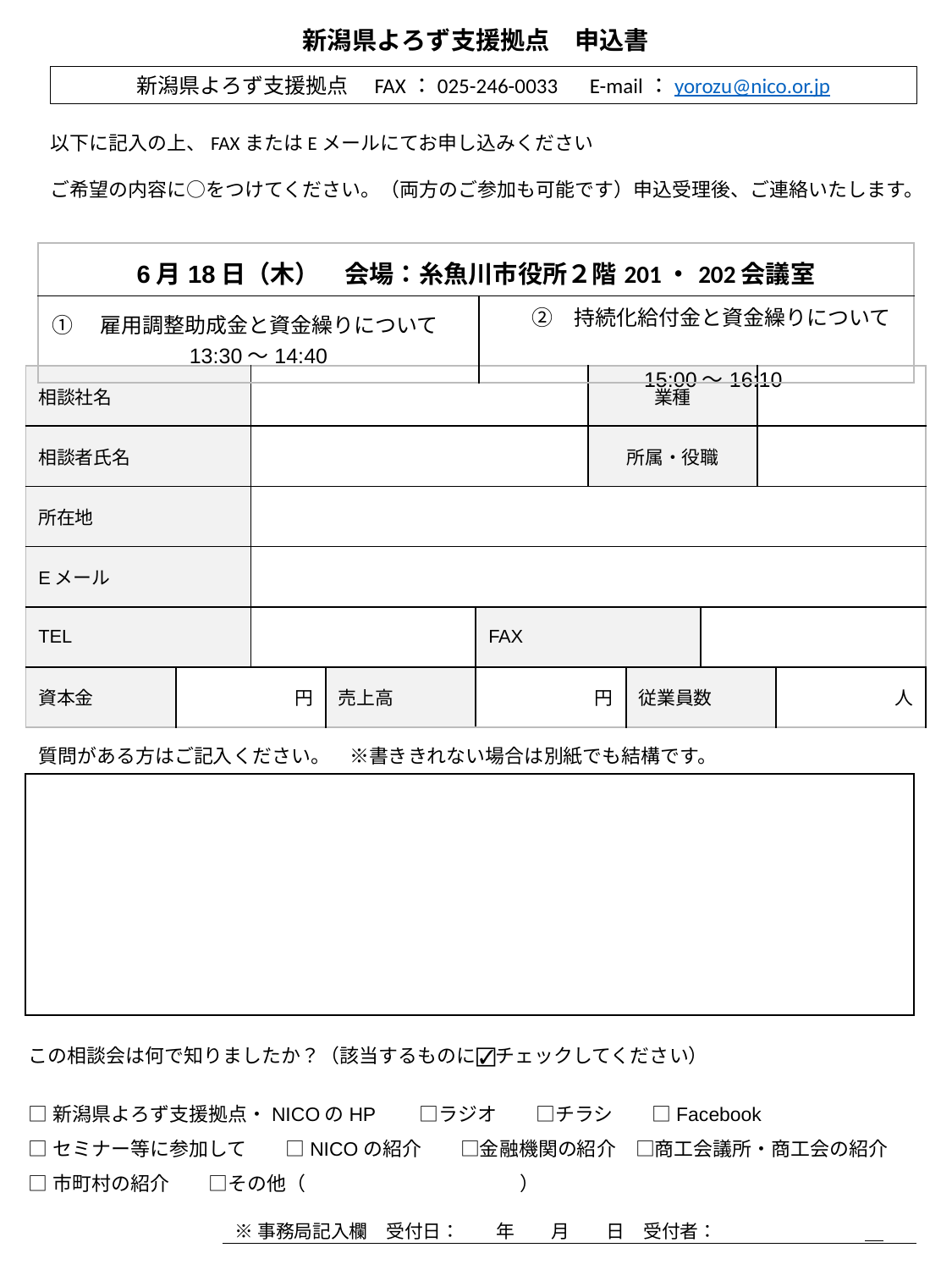

新潟県よろず支援拠点　申込書
新潟県よろず支援拠点　FAX：025-246-0033　E-mail：yorozu@nico.or.jp
以下に記入の上、FAXまたはEメールにてお申し込みください

ご希望の内容に○をつけてください。（両方のご参加も可能です）申込受理後、ご連絡いたします。
| 6月18日（木）　会場：糸魚川市役所２階201・202会議室 |  |
| --- | --- |
| ①　雇用調整助成金と資金繰りについて　13:30～14:40 | ②　持続化給付金と資金繰りについて　　　　 　　　　　　　15:00～16:10 |
| 相談社名 |  |  |  |  | 業種 |  |  |  |  |
| --- | --- | --- | --- | --- | --- | --- | --- | --- | --- |
| 相談者氏名 |  |  |  |  | 所属・役職 |  |  |  |  |
| 所在地 |  |  |  |  |  |  |  |  |  |
| Eメール |  |  |  |  |  |  |  |  |  |
| TEL |  |  |  | FAX |  |  |  |  |  |
| 資本金 | 円 |  | 売上高 | 円 |  | 従業員数 |  |  | 人 |
質問がある方はご記入ください。　※書ききれない場合は別紙でも結構です。

この相談会は何で知りましたか？（該当するものに☑チェックしてください）

□新潟県よろず支援拠点・NICOのHP　　□ラジオ　　□チラシ　　□Facebook
□セミナー等に参加して　　□NICOの紹介　　□金融機関の紹介　□商工会議所・商工会の紹介
□市町村の紹介　　□その他（　　　　　　　　　　　）

※事務局記入欄　受付日：　　年　　月　　日　受付者：